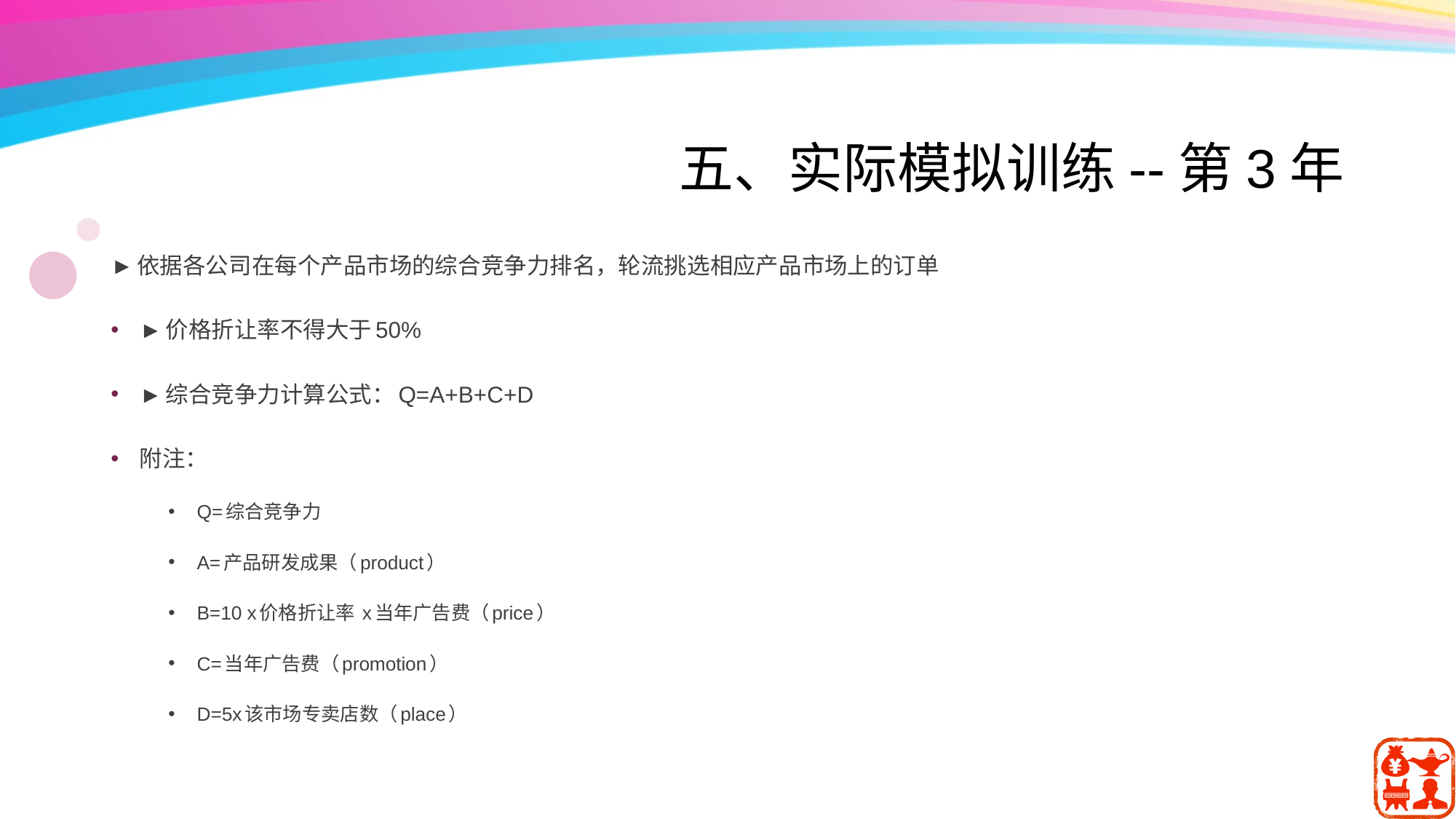

# 五、实际模拟训练--第3年

►依据各公司在每个产品市场的综合竞争力排名，轮流挑选相应产品市场上的订单
►价格折让率不得大于50%
►综合竞争力计算公式：Q=A+B+C+D
附注：
Q=综合竞争力
A=产品研发成果（product）
B=10 x价格折让率 x当年广告费（price）
C=当年广告费（promotion）
D=5x该市场专卖店数（place）